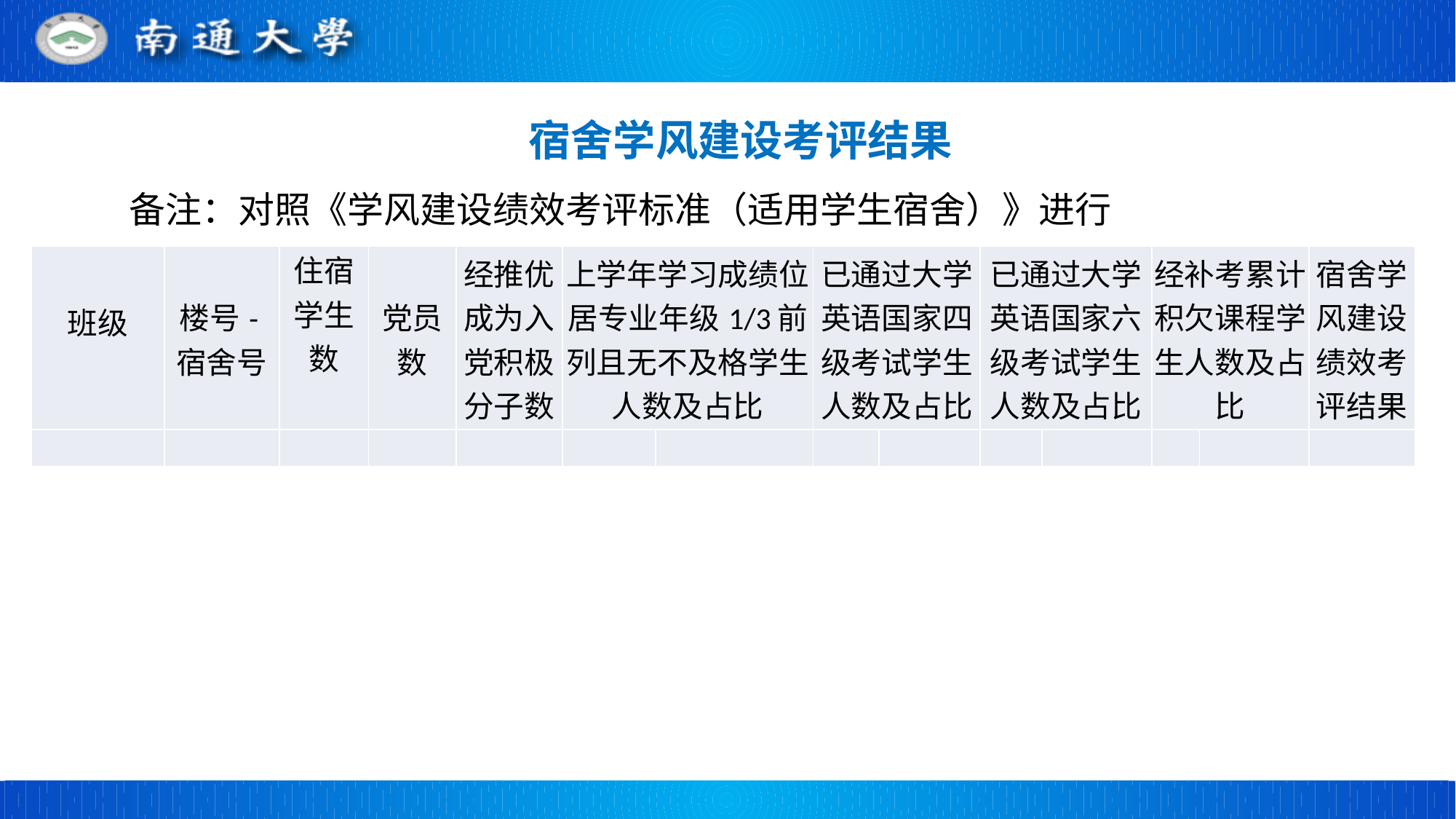

宿舍学风建设考评结果
备注：对照《学风建设绩效考评标准（适用学生宿舍）》进行
| 班级 | 楼号-宿舍号 | 住宿学生数 | 党员数 | 经推优成为入党积极分子数 | 上学年学习成绩位居专业年级1/3前列且无不及格学生人数及占比 |  | 已通过大学英语国家四级考试学生人数及占比 |  | 已通过大学英语国家六级考试学生人数及占比 |  | 经补考累计积欠课程学生人数及占比 |  | 宿舍学风建设绩效考评结果 |
| --- | --- | --- | --- | --- | --- | --- | --- | --- | --- | --- | --- | --- | --- |
|  |  |  |  |  |  |  |  |  |  |  |  |  |  |